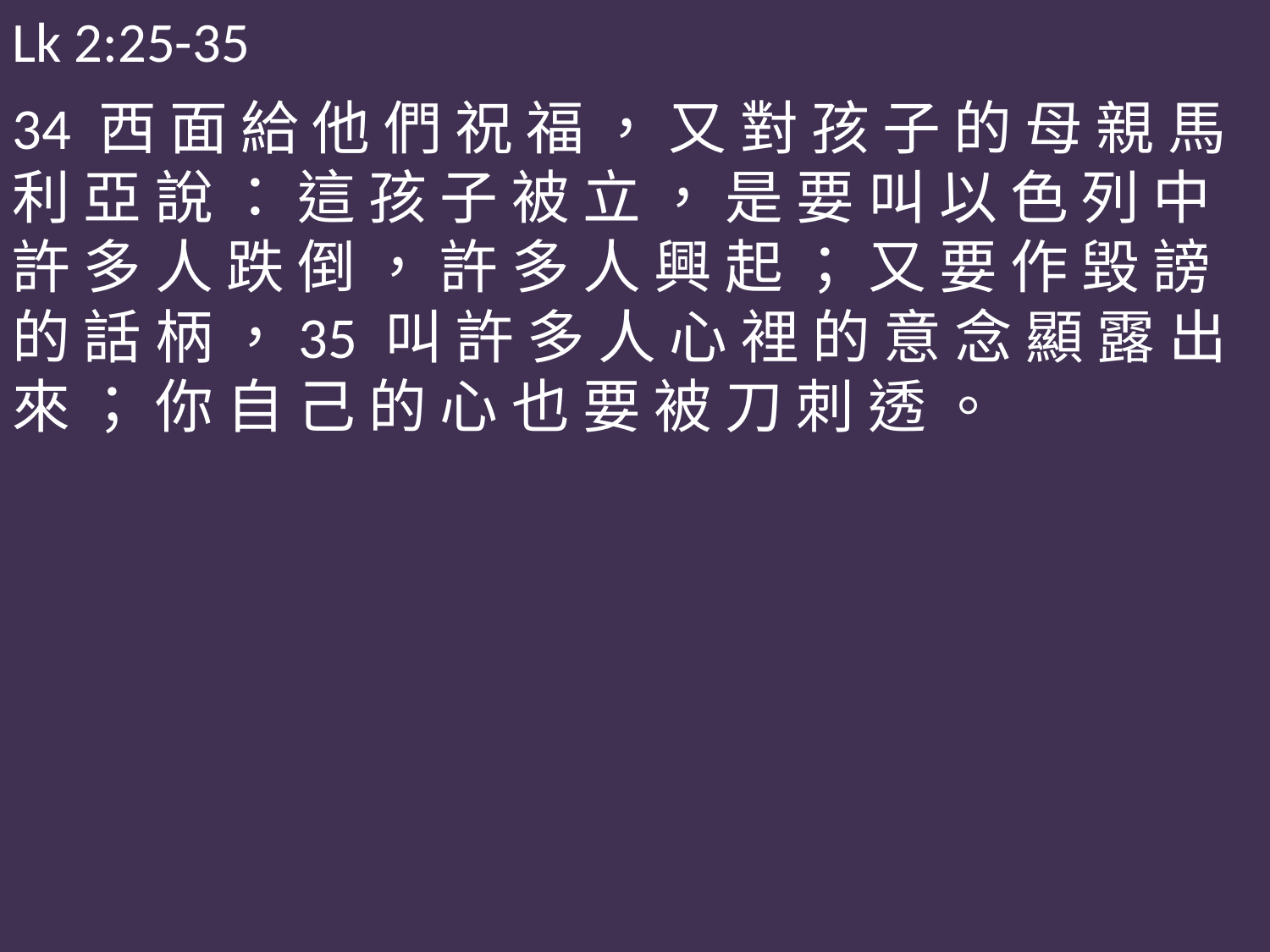

Lk 2:25-35
34 西 面 給 他 們 祝 福 ， 又 對 孩 子 的 母 親 馬 利 亞 說 ： 這 孩 子 被 立 ， 是 要 叫 以 色 列 中 許 多 人 跌 倒 ， 許 多 人 興 起 ； 又 要 作 毀 謗 的 話 柄 ，35 叫 許 多 人 心 裡 的 意 念 顯 露 出 來 ； 你 自 己 的 心 也 要 被 刀 刺 透 。